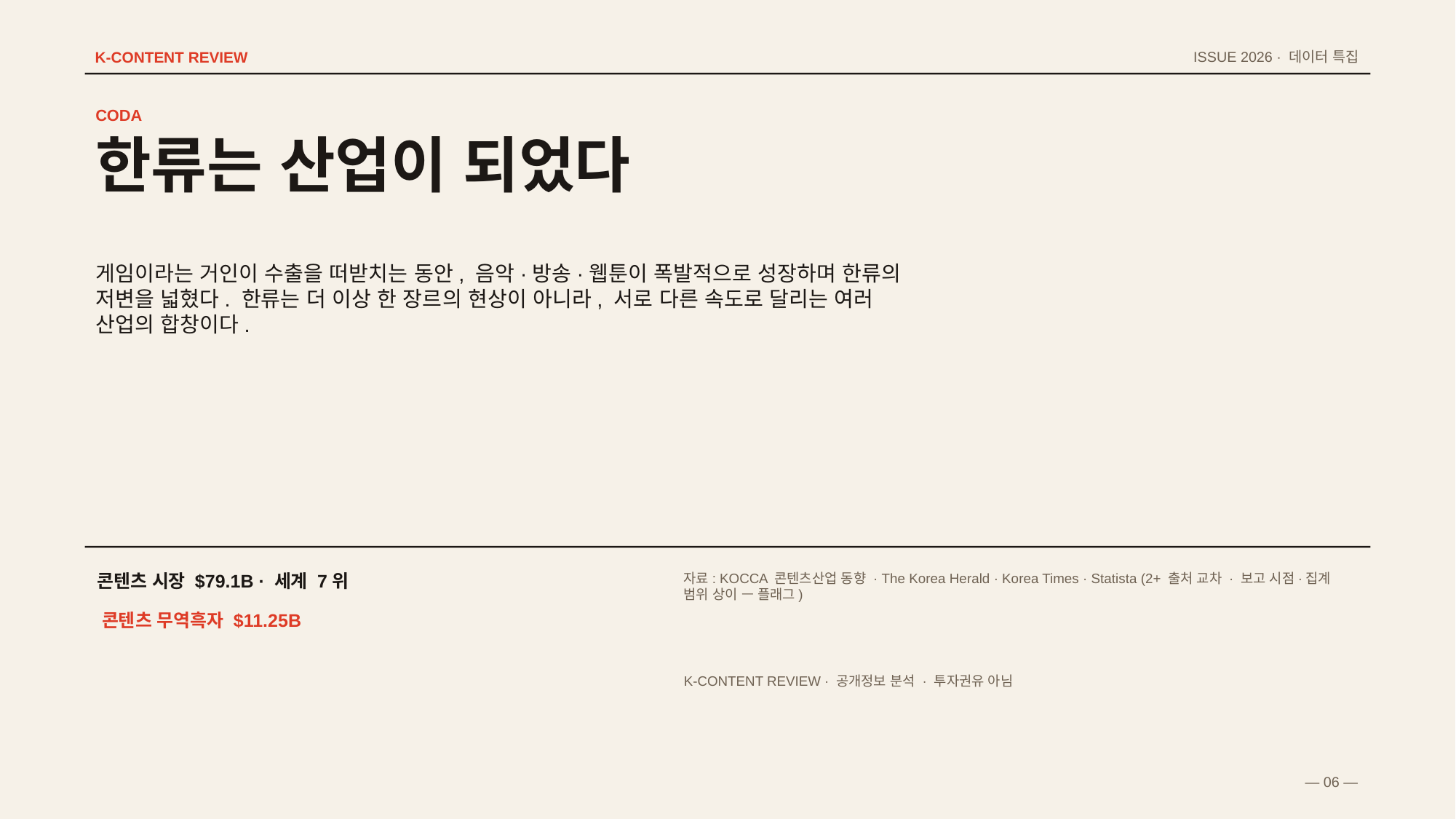

K-CONTENT REVIEW
ISSUE 2026 · 데이터 특집

CODA
한류는 산업이 되었다
게임이라는 거인이 수출을 떠받치는 동안, 음악·방송·웹툰이 폭발적으로 성장하며 한류의 저변을 넓혔다. 한류는 더 이상 한 장르의 현상이 아니라, 서로 다른 속도로 달리는 여러 산업의 합창이다.

콘텐츠 시장 $79.1B · 세계 7위
자료: KOCCA 콘텐츠산업 동향 · The Korea Herald · Korea Times · Statista (2+ 출처 교차 · 보고 시점·집계 범위 상이 — 플래그)
콘텐츠 무역흑자 $11.25B
K-CONTENT REVIEW · 공개정보 분석 · 투자권유 아님
— 06 —